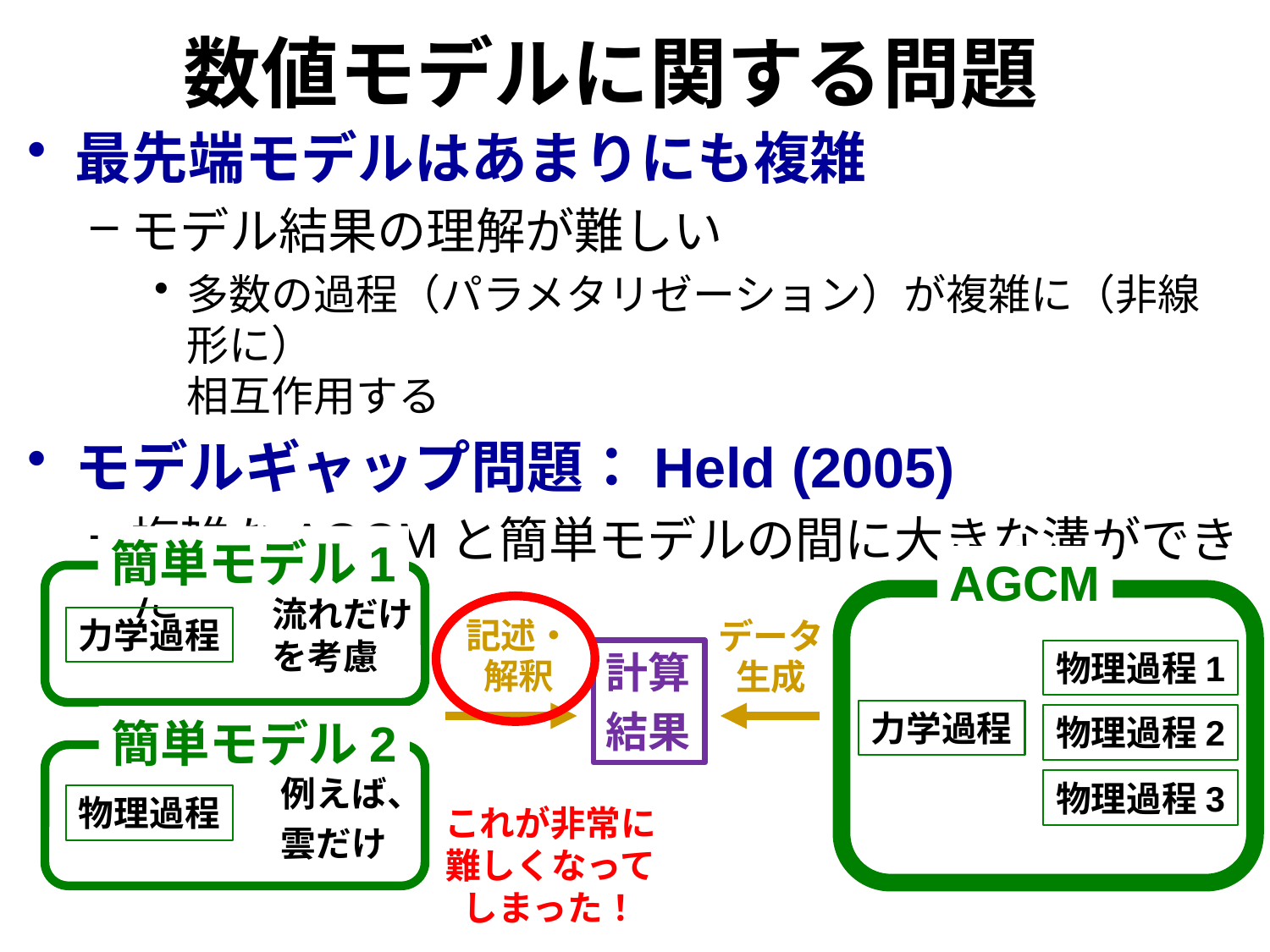

# 数値モデルに関する問題
最先端モデルはあまりにも複雑
モデル結果の理解が難しい
多数の過程（パラメタリゼーション）が複雑に（非線形に）
相互作用する
モデルギャップ問題：Held (2005)
複雑なAGCMと簡単モデルの間に大きな溝ができた

簡単モデル1
AGCM

物理過程1
力学過程
物理過程2
物理過程3

流れだけ
を考慮

力学過程
記述・
解釈
データ
生成
計算
結果
簡単モデル2

例えば、
雲だけ
物理過程
これが非常に
難しくなって
しまった！